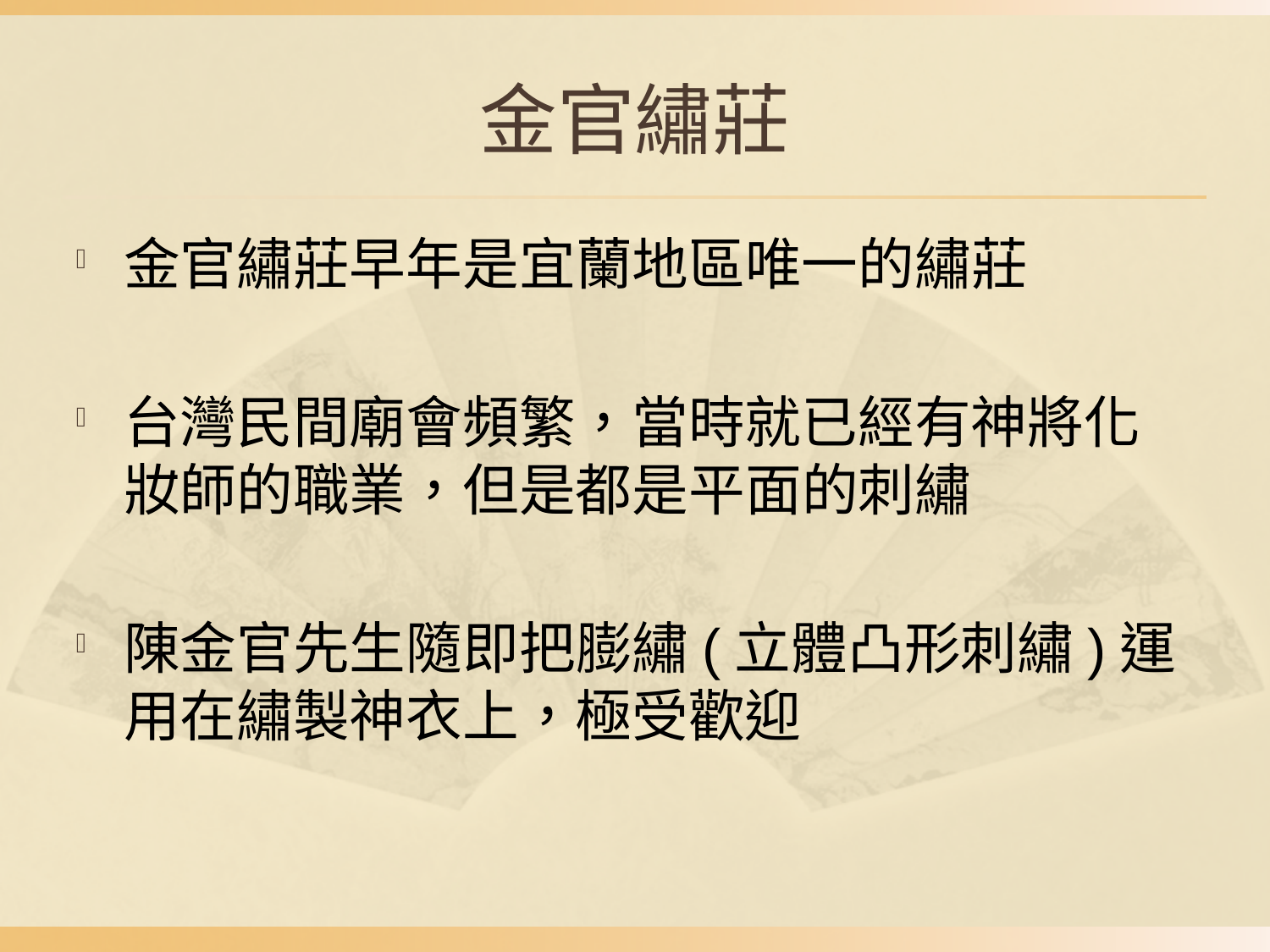

# 金官繡莊
金官繡莊早年是宜蘭地區唯一的繡莊

台灣民間廟會頻繁，當時就已經有神將化妝師的職業，但是都是平面的刺繡

陳金官先生隨即把膨繡(立體凸形刺繡)運用在繡製神衣上，極受歡迎